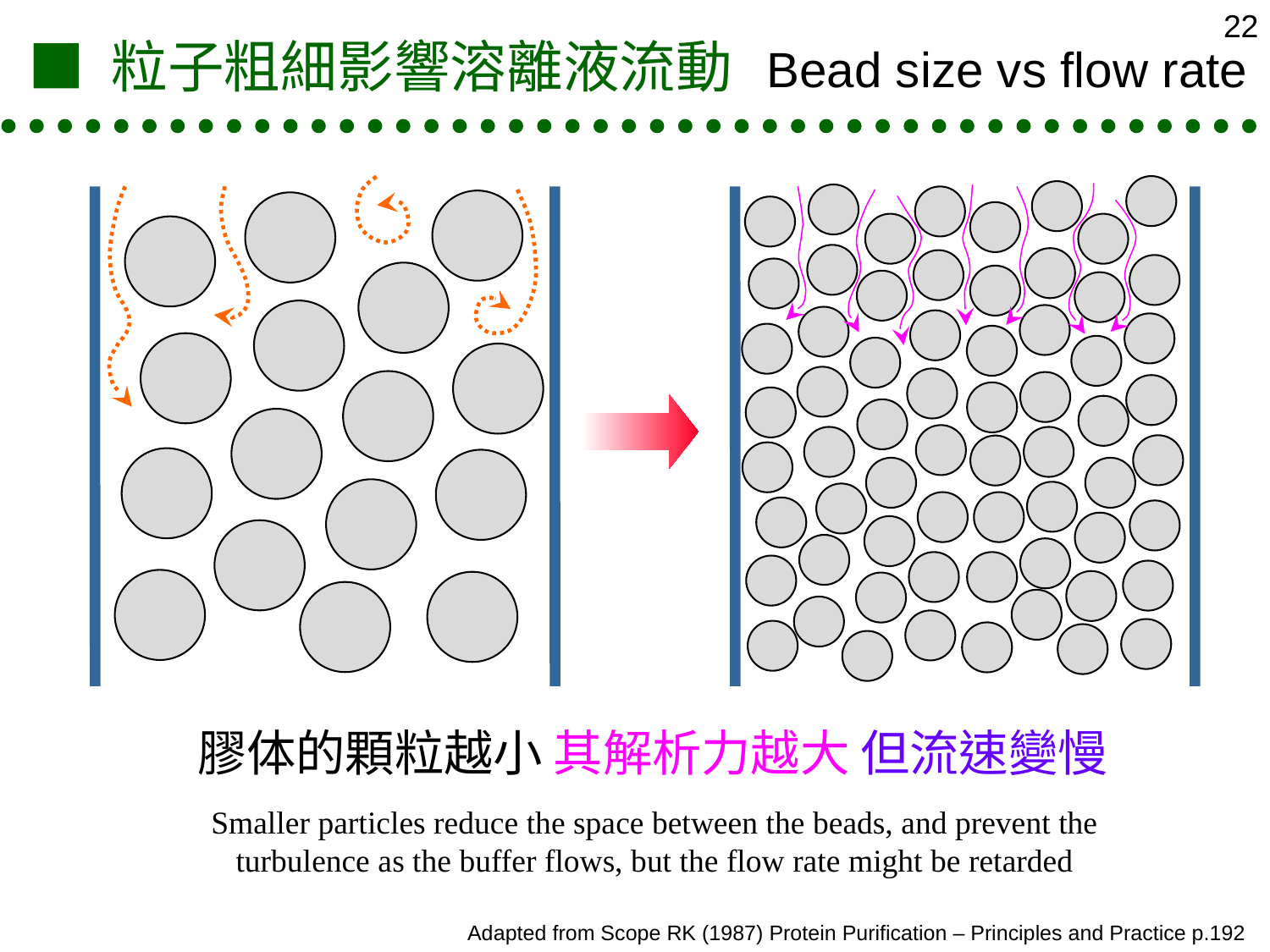

22
■ 粒子粗細影響溶離液流動  Bead size vs flow rate

膠体的顆粒越小 其解析力越大 但流速變慢
Smaller particles reduce the space between the beads, and prevent the turbulence as the buffer flows, but the flow rate might be retarded
Adapted from Scope RK (1987) Protein Purification – Principles and Practice p.192